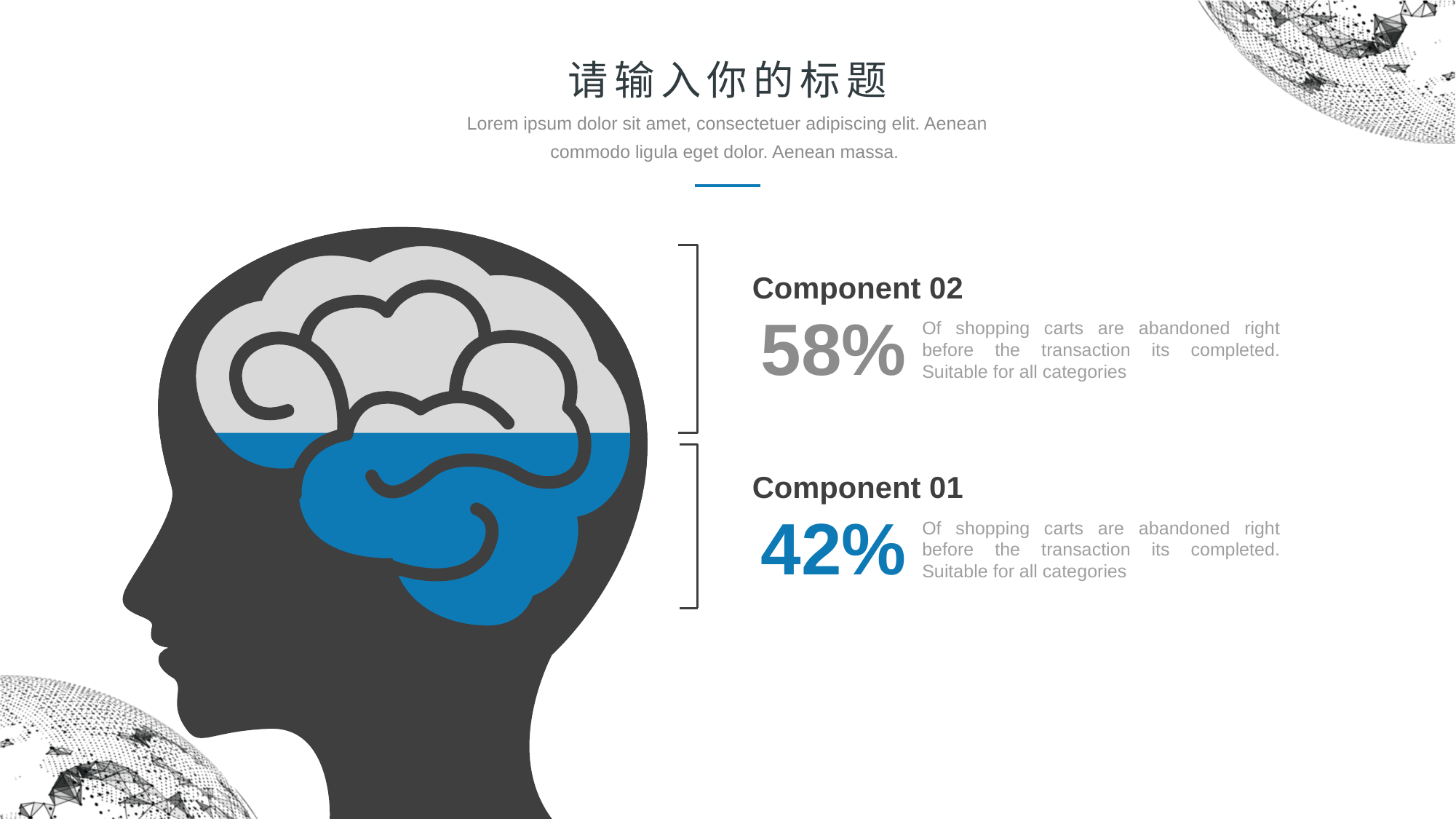

请输入你的标题
Lorem ipsum dolor sit amet, consectetuer adipiscing elit. Aenean commodo ligula eget dolor. Aenean massa.

Component 02
58%
Of shopping carts are abandoned right before the transaction its completed. Suitable for all categories

Component 01
42%
Of shopping carts are abandoned right before the transaction its completed. Suitable for all categories